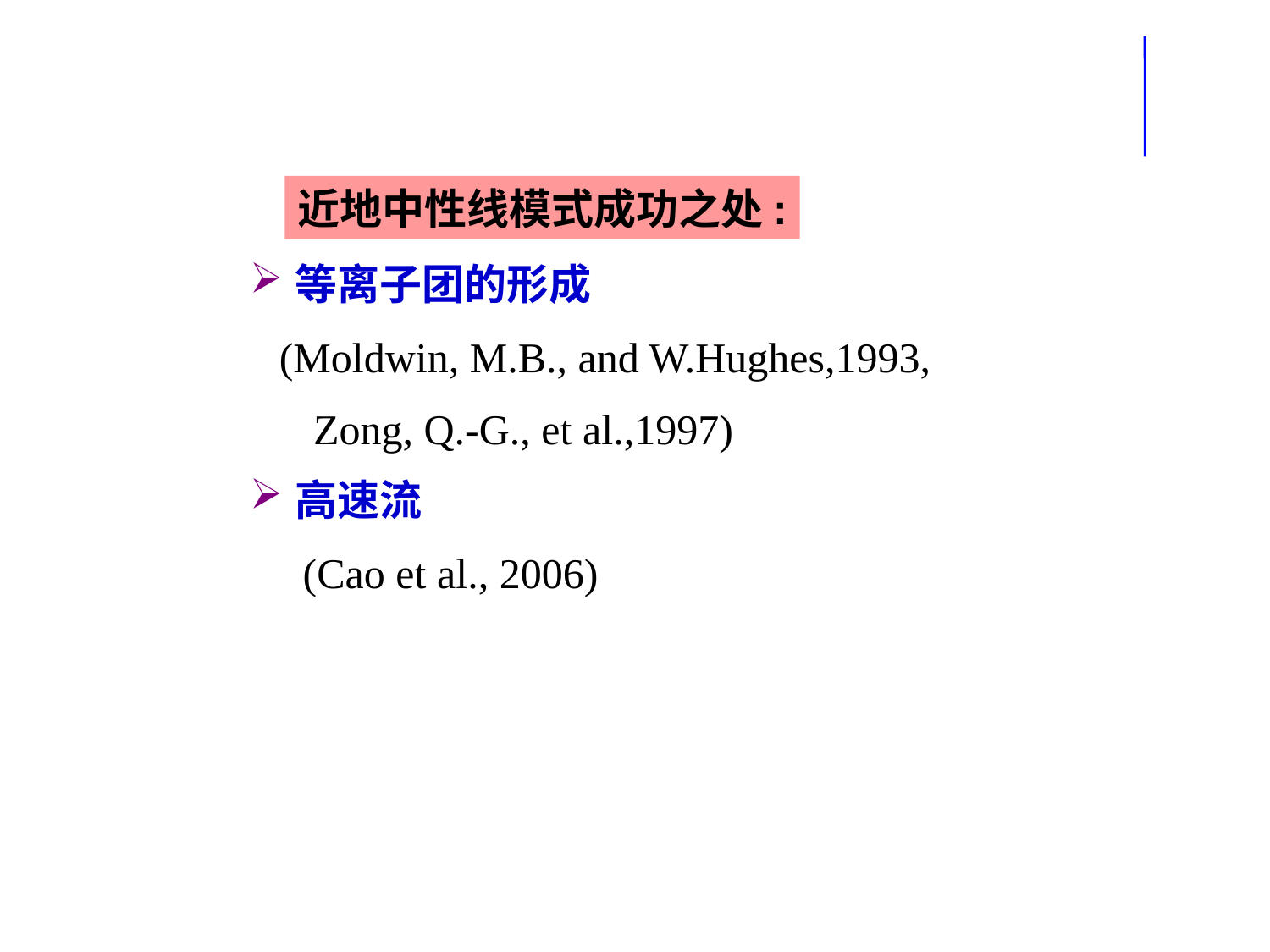

近地中性线模式成功之处:

等离子团的形成
   (Moldwin, M.B., and W.Hughes,1993,
      Zong, Q.-G., et al.,1997)
高速流
     (Cao et al., 2006)